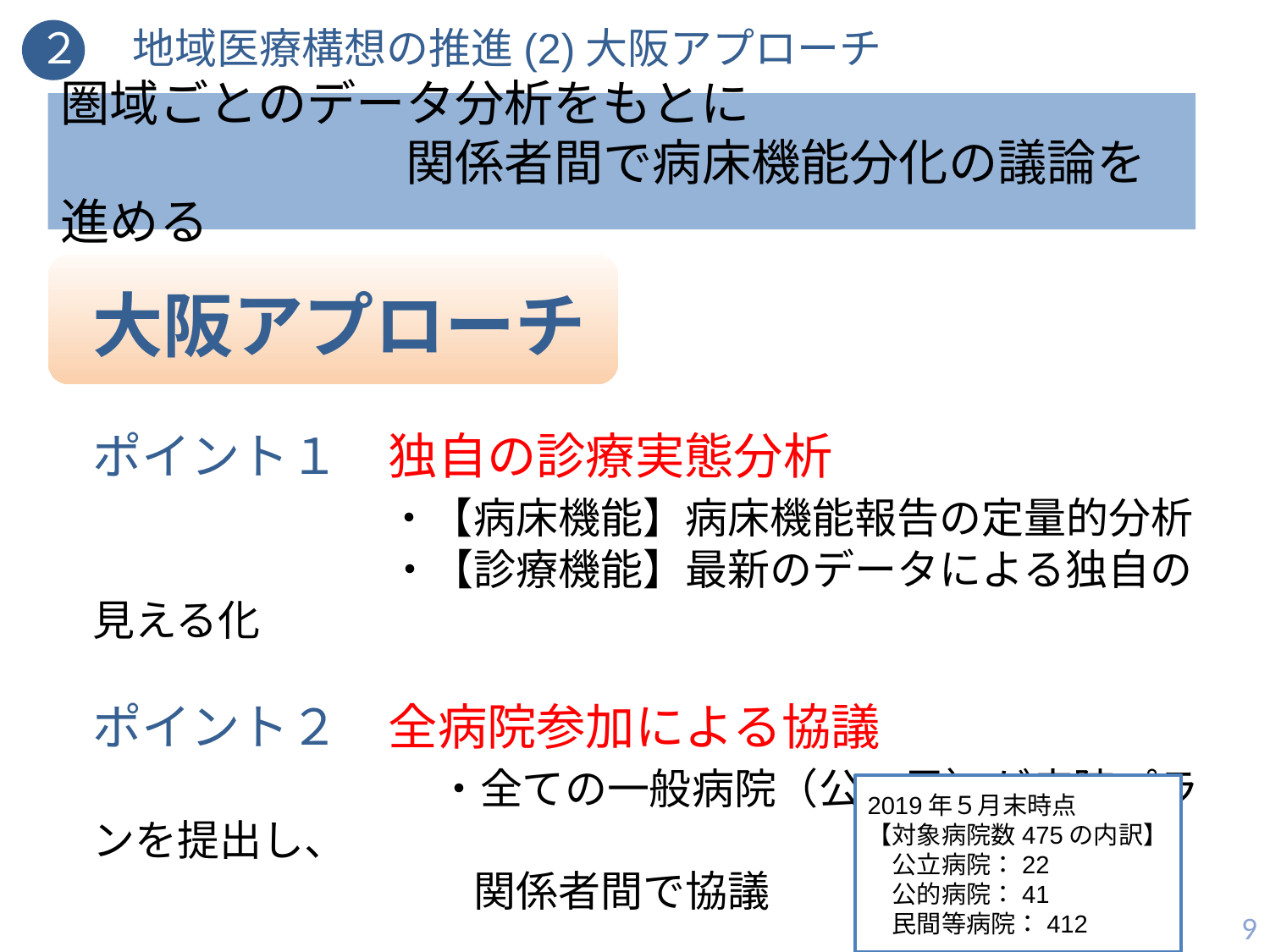

２ 　地域医療構想の推進(2)大阪アプローチ

圏域ごとのデータ分析をもとに
　　　　　　　関係者間で病床機能分化の議論を進める

大阪アプローチ

ポイント１　独自の診療実態分析
　　　　　　・【病床機能】病床機能報告の定量的分析
　　　　　　　・【診療機能】最新のデータによる独自の見える化

ポイント２　全病院参加による協議
　　　　　　　・全ての一般病院（公・民）が病院プランを提出し、
　　　　　　　　　関係者間で協議
2019年５月末時点
【対象病院数475の内訳】
　公立病院：22
　公的病院：41
　民間等病院：412
9